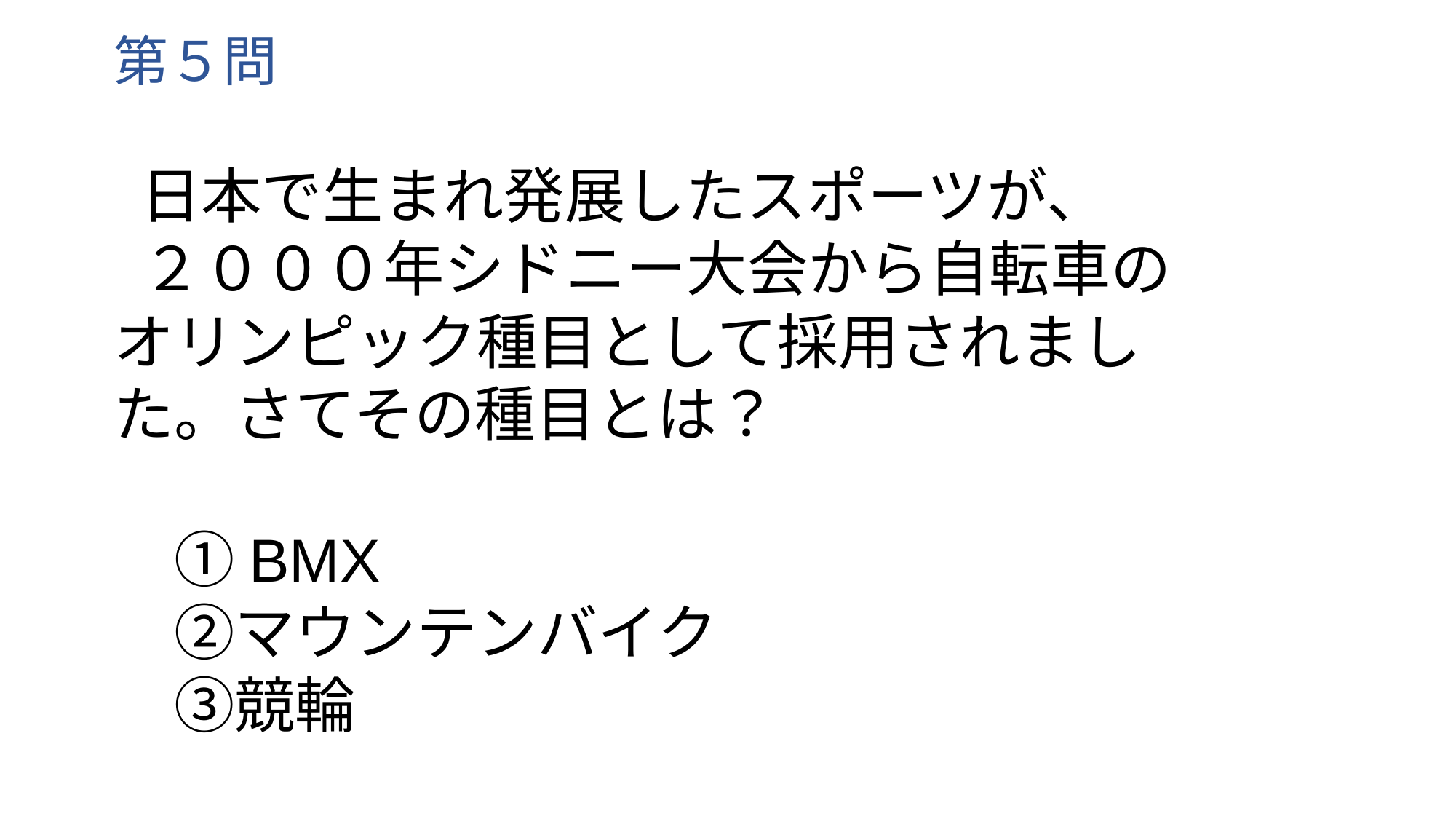

第５問

　日本で生まれ発展したスポーツが、
 ２０００年シドニー大会から自転車のオリンピック種目として採用されました。さてその種目とは？

　①BMX
　②マウンテンバイク
　③競輪